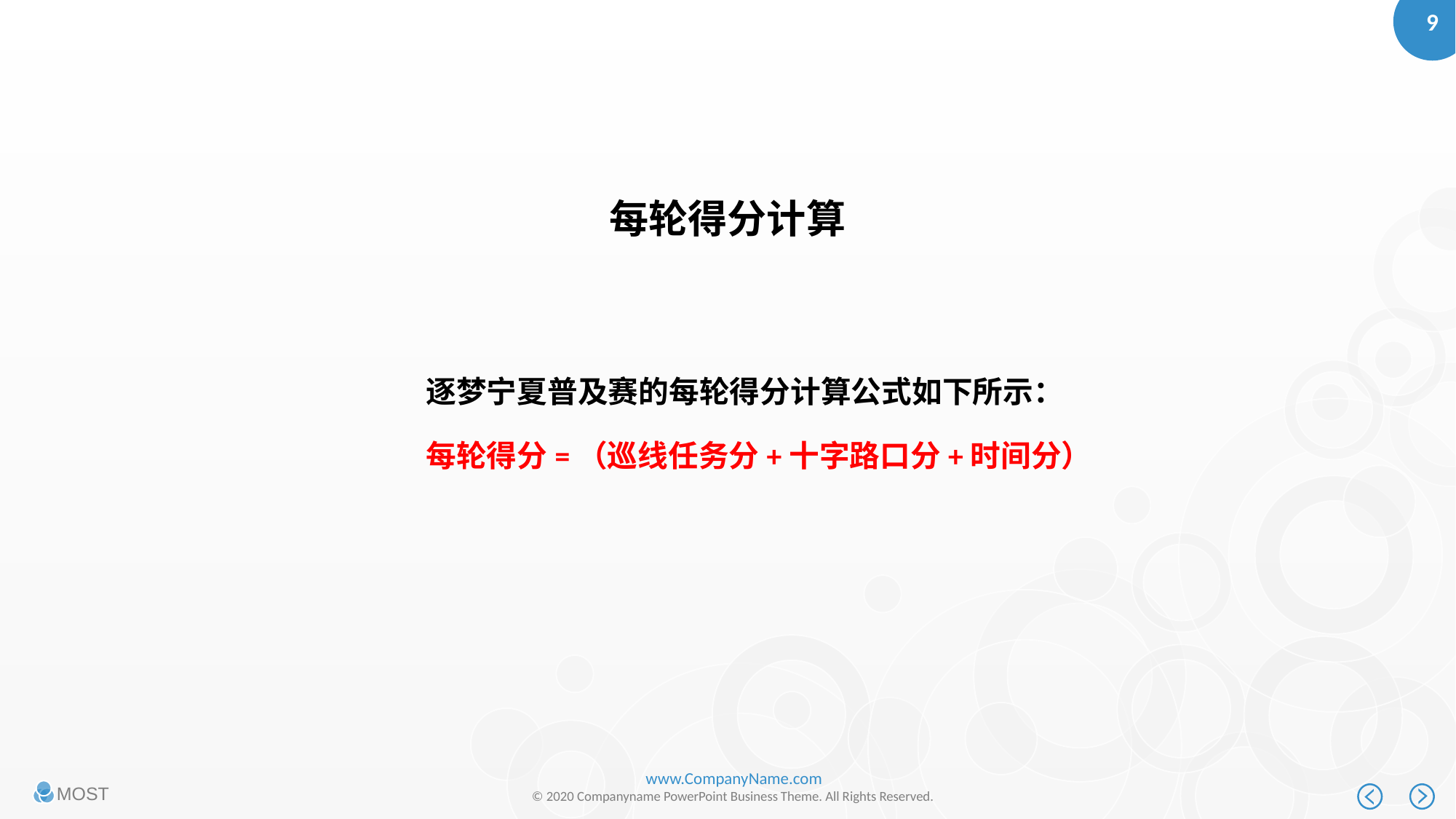

每轮得分计算
逐梦宁夏普及赛的每轮得分计算公式如下所示：

每轮得分=（巡线任务分+十字路口分+时间分）